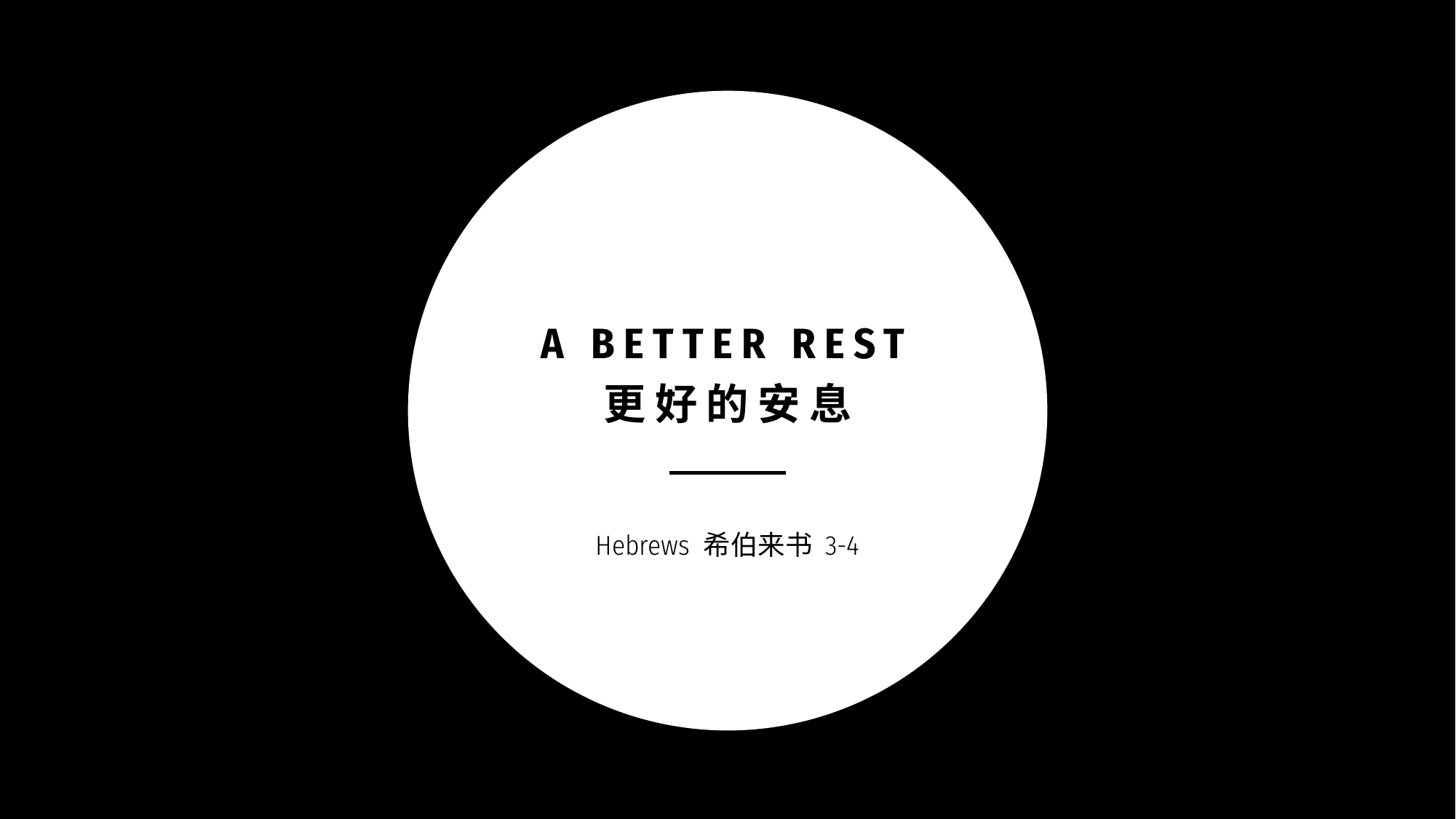

# A Better Rest 更好的安息
Hebrews 希伯来书 3-4